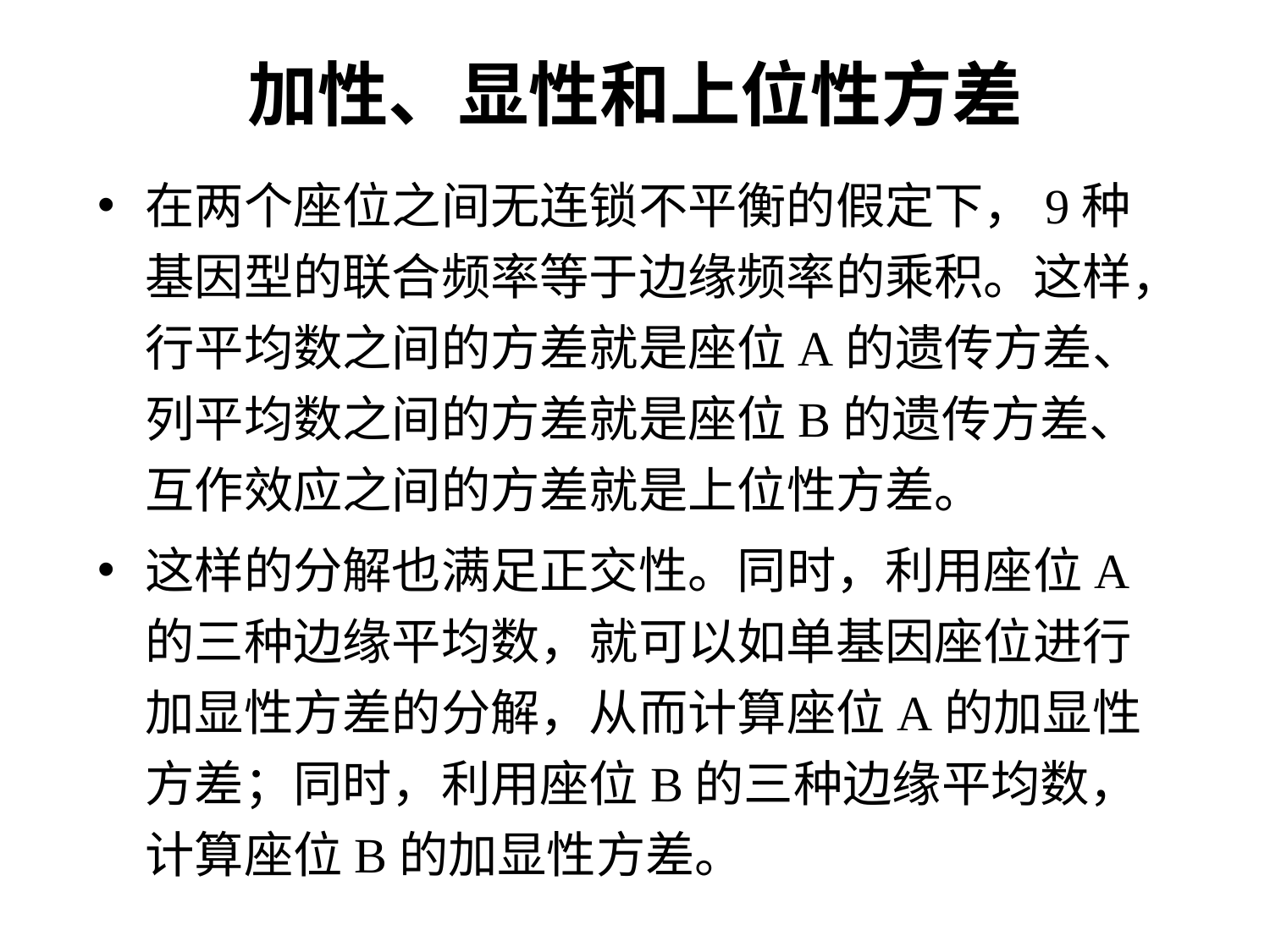

# 加性、显性和上位性方差
在两个座位之间无连锁不平衡的假定下，9种基因型的联合频率等于边缘频率的乘积。这样，行平均数之间的方差就是座位A的遗传方差、列平均数之间的方差就是座位B的遗传方差、互作效应之间的方差就是上位性方差。
这样的分解也满足正交性。同时，利用座位A的三种边缘平均数，就可以如单基因座位进行加显性方差的分解，从而计算座位A的加显性方差；同时，利用座位B的三种边缘平均数，计算座位B的加显性方差。